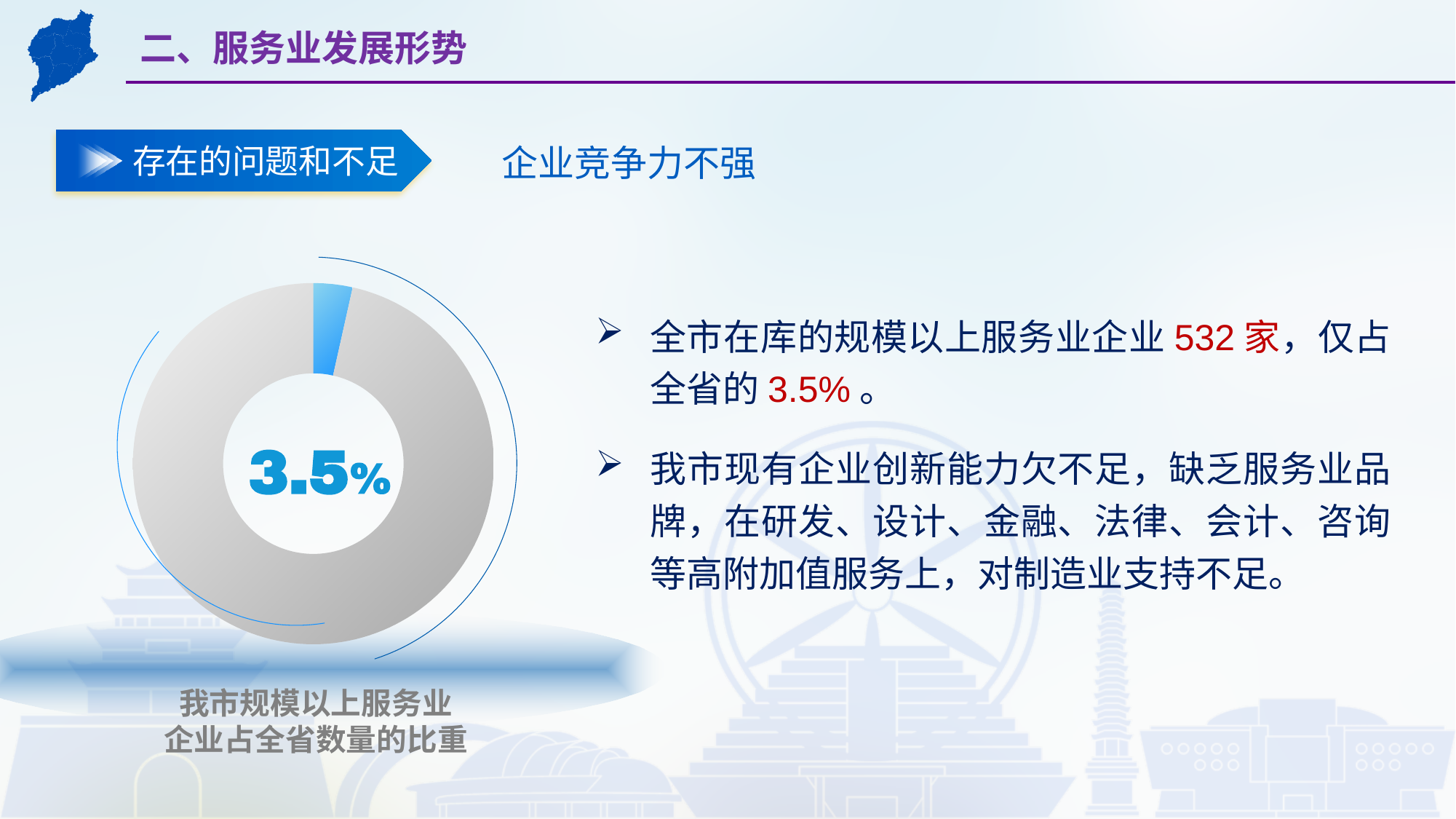

二、服务业发展形势

存在的问题和不足

企业竞争力不强

### Chart

| Category | 占比 |
|---|---|
|  | None |
| 比较有必要 | 0.035 |
| 必要性一般 | 0.965 |

全市在库的规模以上服务业企业532家，仅占全省的3.5%。
我市现有企业创新能力欠不足，缺乏服务业品牌，在研发、设计、金融、法律、会计、咨询等高附加值服务上，对制造业支持不足。
3.5%
我市规模以上服务业
企业占全省数量的比重